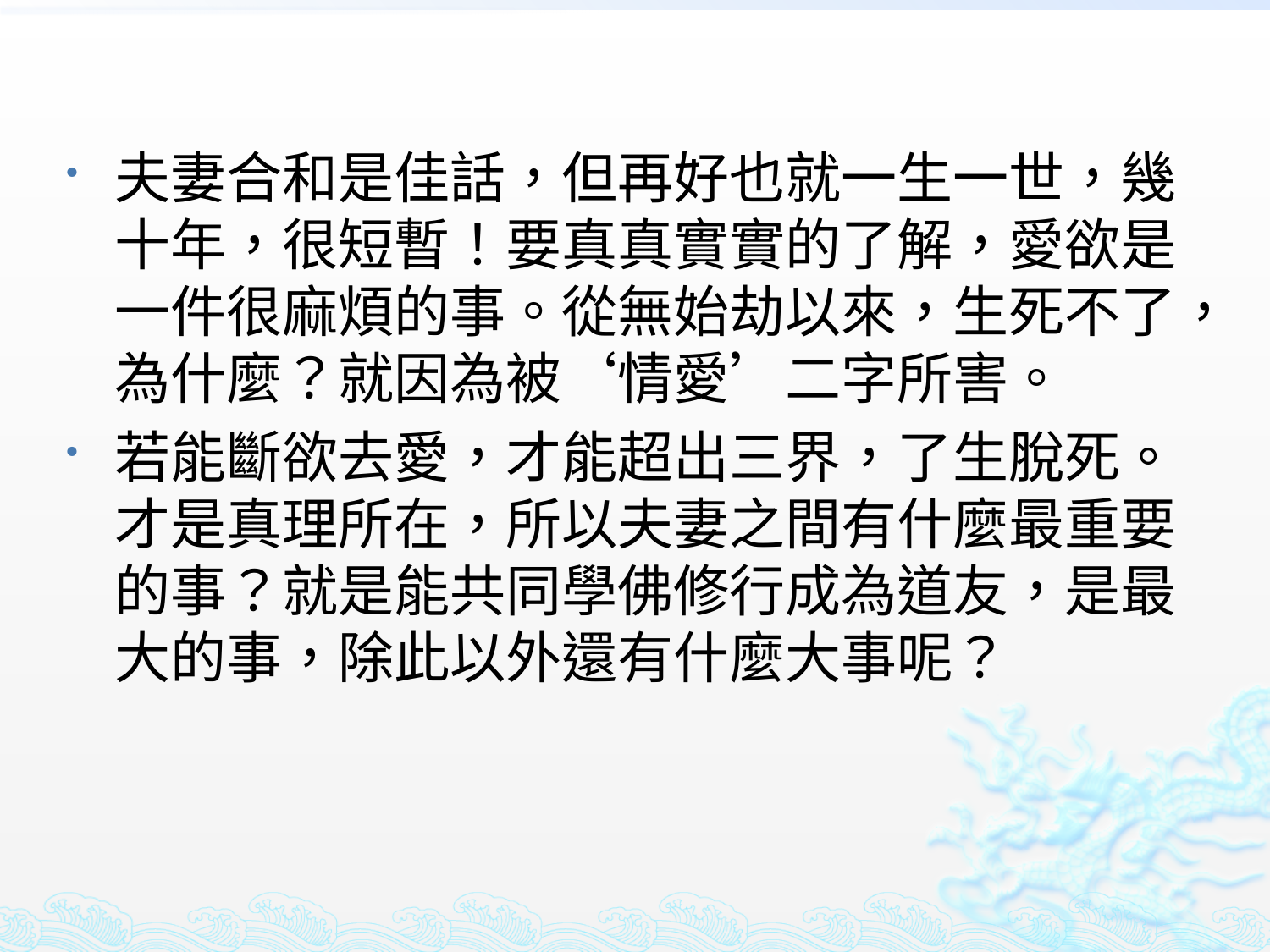

夫妻合和是佳話，但再好也就一生一世，幾十年，很短暫！要真真實實的了解，愛欲是一件很麻煩的事。從無始劫以來，生死不了，為什麼？就因為被‘情愛’二字所害。
若能斷欲去愛，才能超出三界，了生脫死。才是真理所在，所以夫妻之間有什麼最重要的事？就是能共同學佛修行成為道友，是最大的事，除此以外還有什麼大事呢？